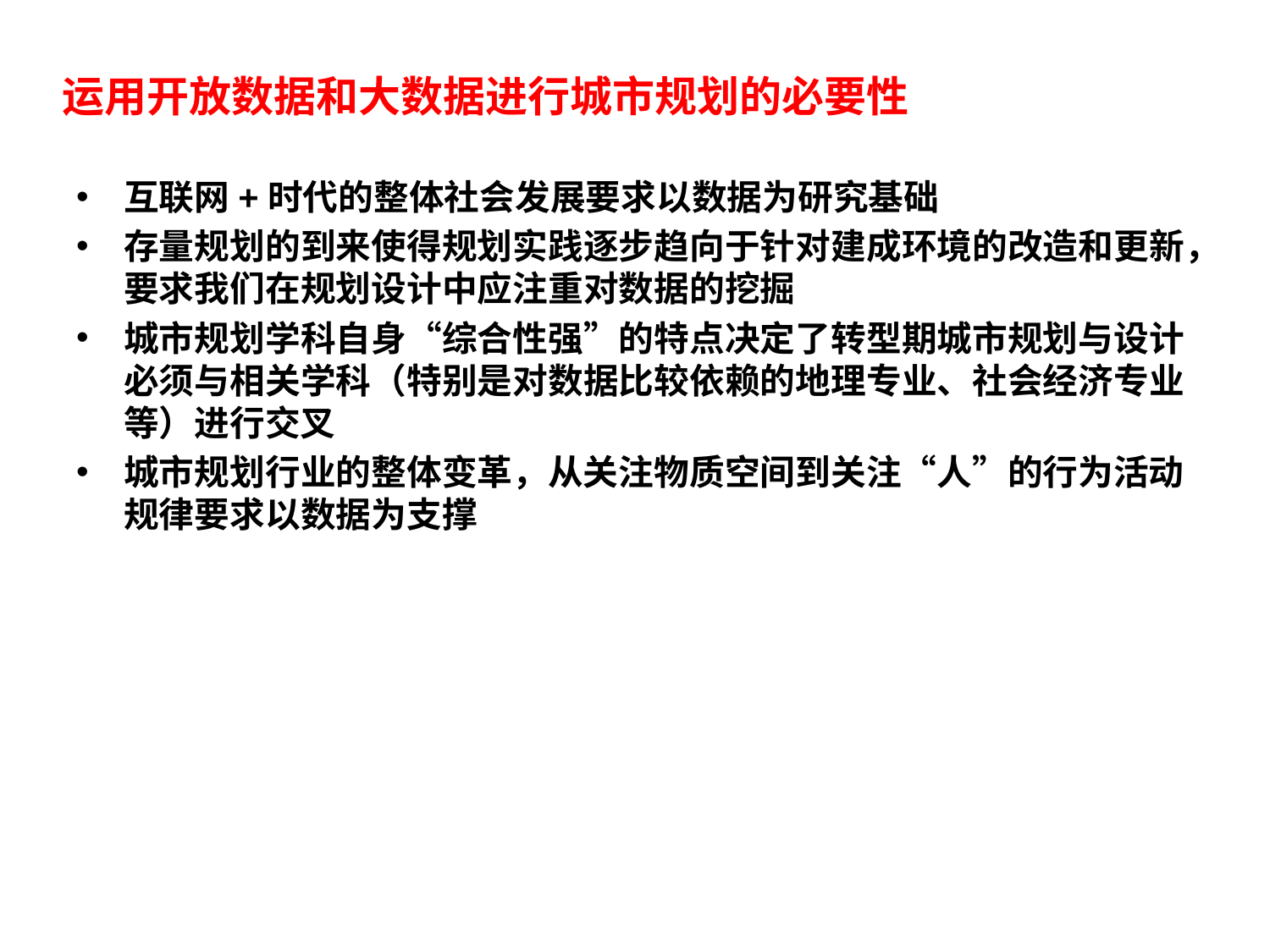

运用开放数据和大数据进行城市规划的必要性
互联网+时代的整体社会发展要求以数据为研究基础
存量规划的到来使得规划实践逐步趋向于针对建成环境的改造和更新，要求我们在规划设计中应注重对数据的挖掘
城市规划学科自身“综合性强”的特点决定了转型期城市规划与设计必须与相关学科（特别是对数据比较依赖的地理专业、社会经济专业等）进行交叉
城市规划行业的整体变革，从关注物质空间到关注“人”的行为活动规律要求以数据为支撑